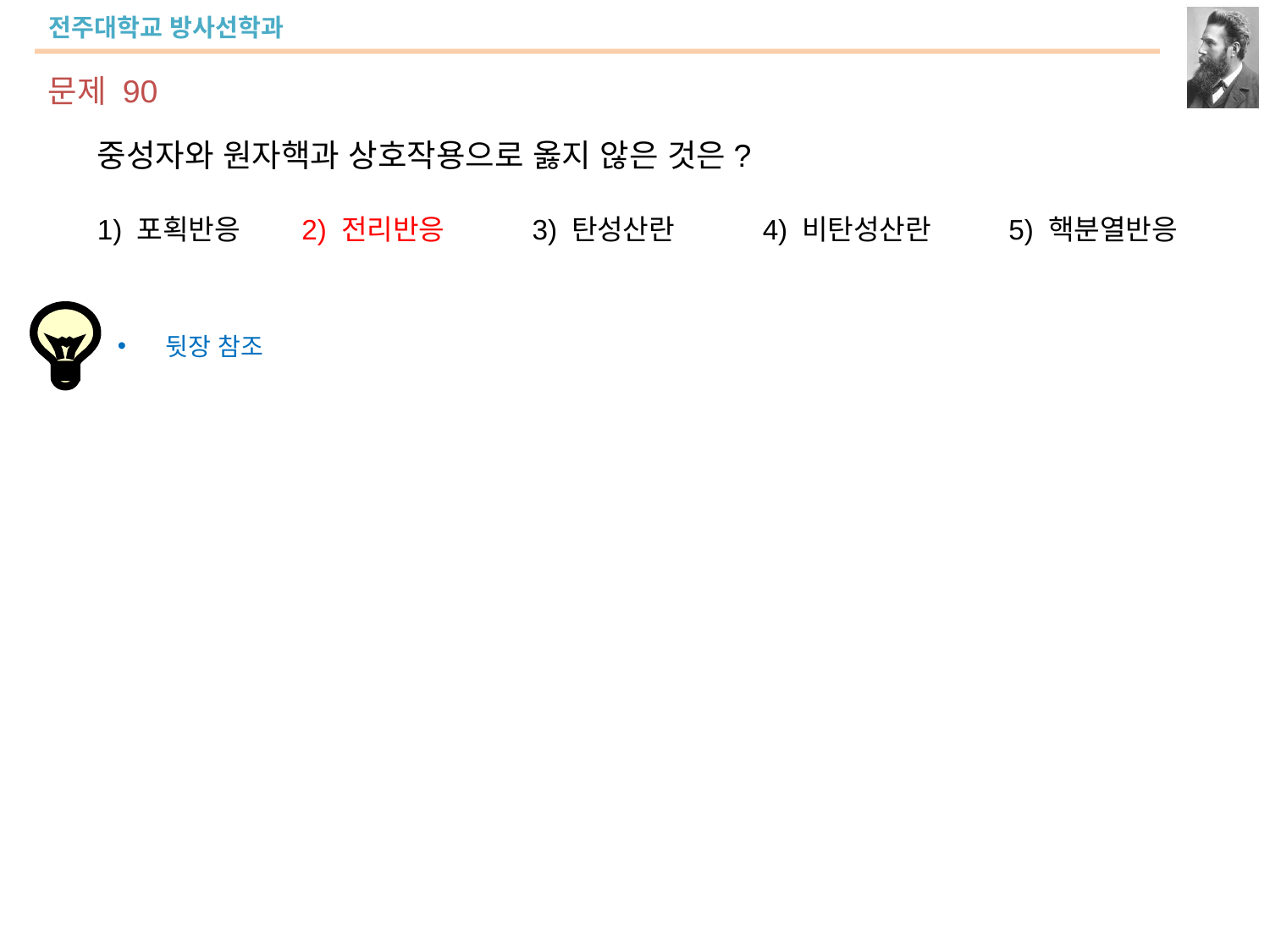

문제 90
중성자와 원자핵과 상호작용으로 옳지 않은 것은?

1) 포획반응       2) 전리반응	      3) 탄성산란	   4) 비탄성산란	  5) 핵분열반응

뒷장 참조